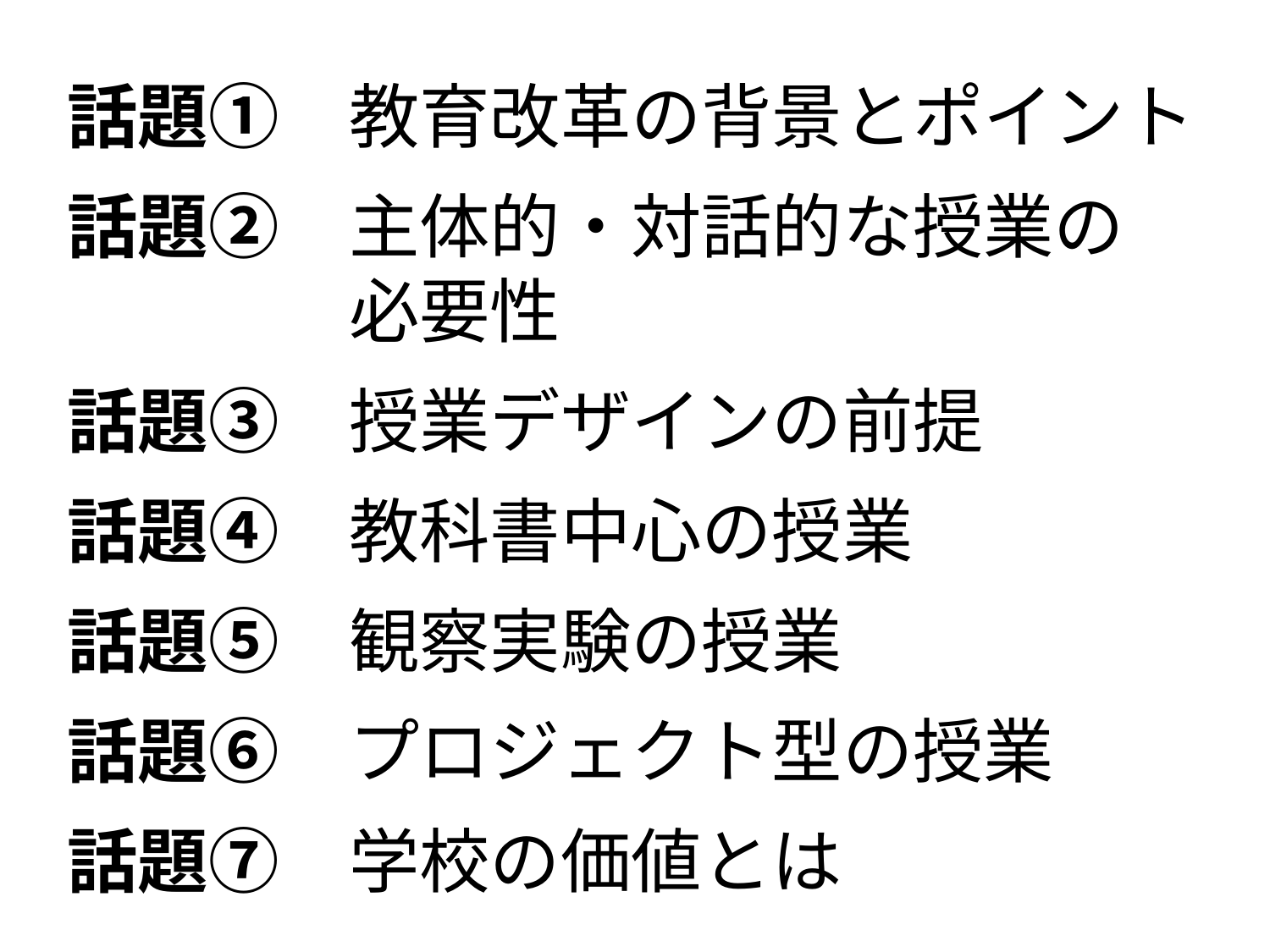

話題①　教育改革の背景とポイント

話題②　主体的・対話的な授業の
　　　　必要性

話題③　授業デザインの前提

話題④　教科書中心の授業

話題⑤　観察実験の授業

話題⑥　プロジェクト型の授業

話題⑦　学校の価値とは